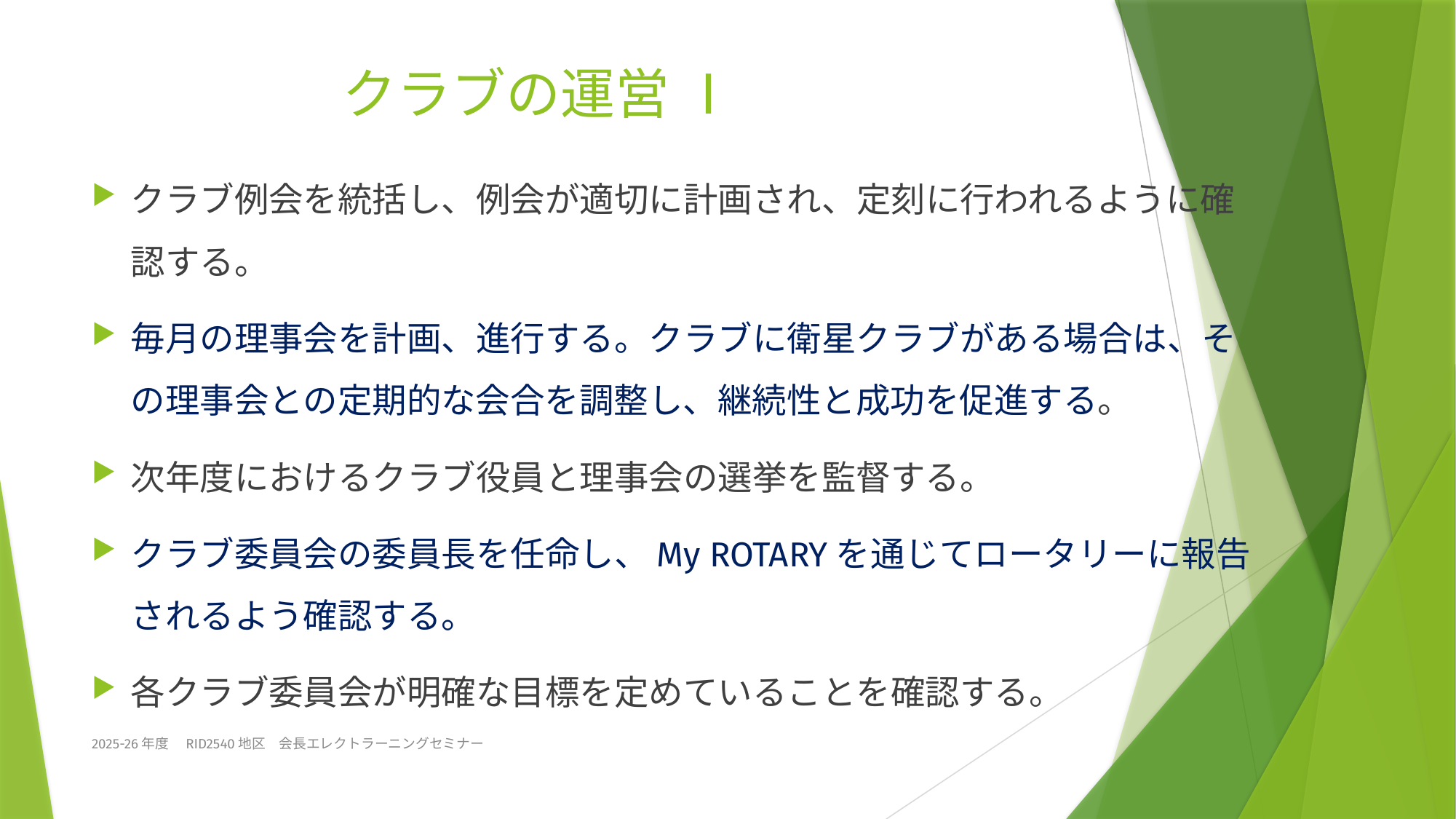

# クラブの運営 Ⅰ
クラブ例会を統括し、例会が適切に計画され、定刻に行われるように確認する。
毎月の理事会を計画、進行する。クラブに衛星クラブがある場合は、その理事会との定期的な会合を調整し、継続性と成功を促進する。
次年度におけるクラブ役員と理事会の選挙を監督する。
クラブ委員会の委員長を任命し、My ROTARYを通じてロータリーに報告されるよう確認する。
各クラブ委員会が明確な目標を定めていることを確認する。

2025-26年度　RID2540地区　会長エレクトラーニングセミナー